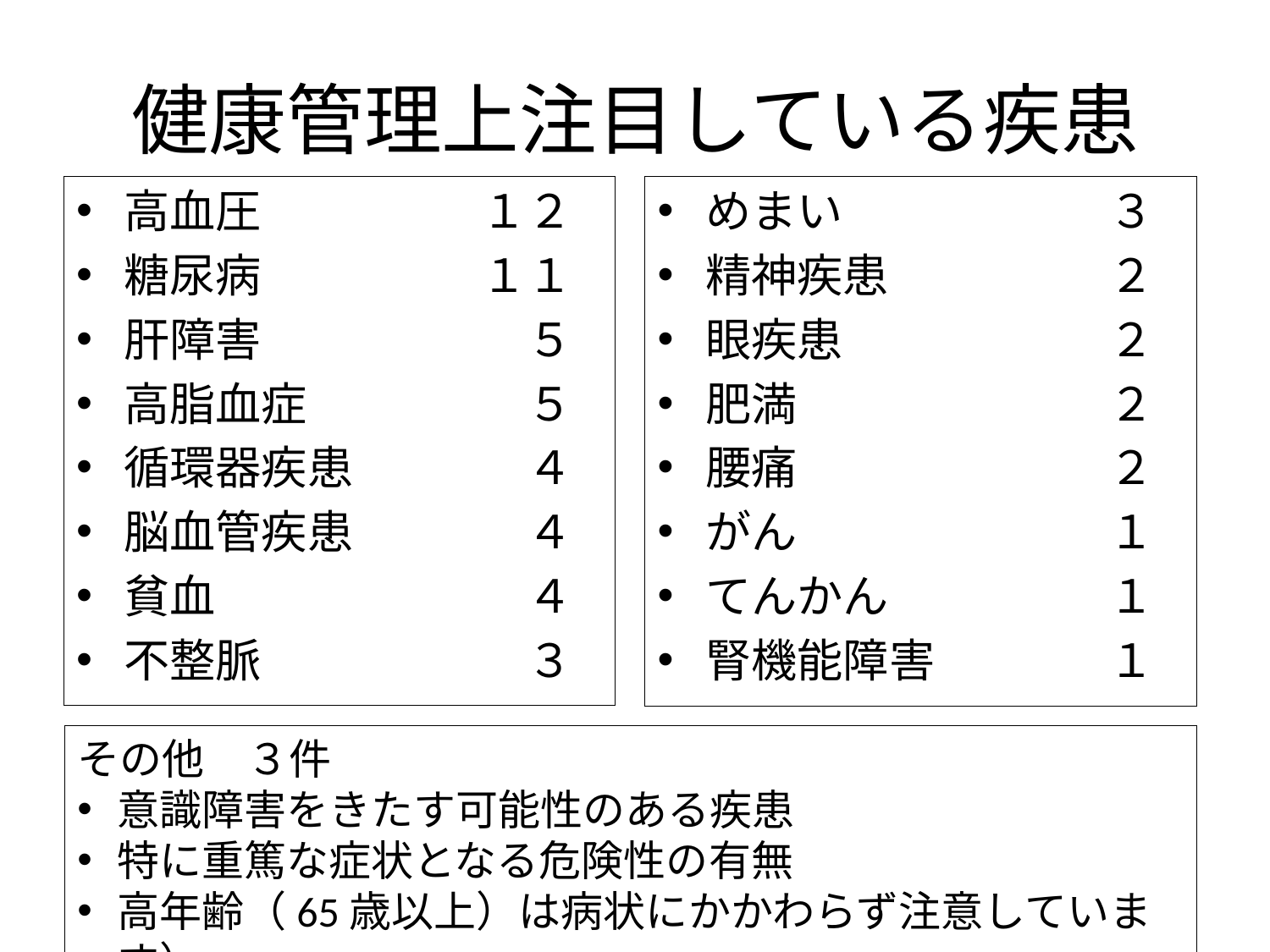

# 健康管理上注目している疾患
高血圧	１２
糖尿病	１１
肝障害	５
高脂血症	５
循環器疾患	４
脳血管疾患	４
貧血	４
不整脈	３

めまい	３
精神疾患	２
眼疾患	２
肥満	２
腰痛	２
がん	１
てんかん	１
腎機能障害	１
その他　３件
意識障害をきたす可能性のある疾患
特に重篤な症状となる危険性の有無
高年齢（65歳以上）は病状にかかわらず注意しています）